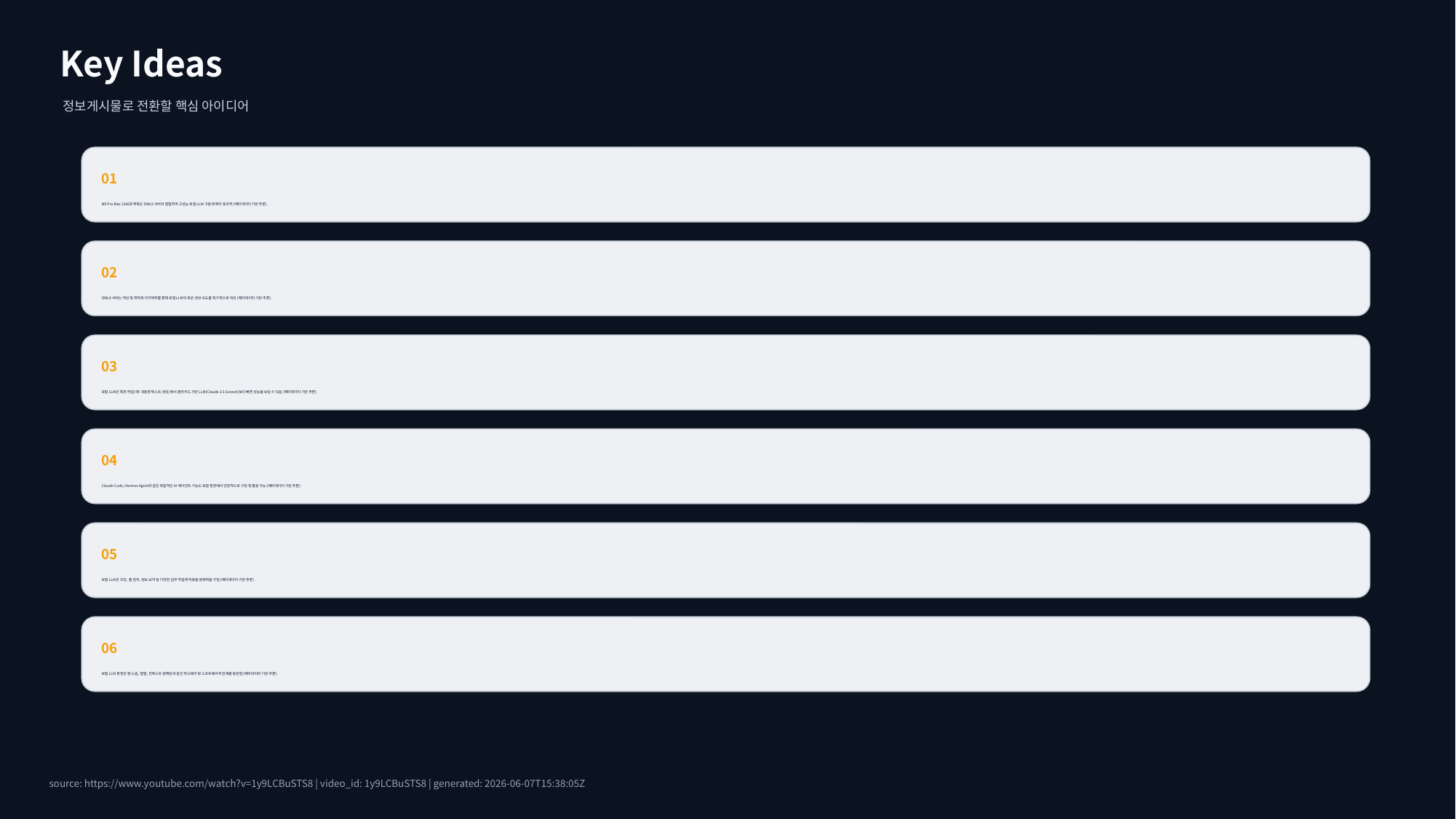

Key Ideas
정보게시물로 전환할 핵심 아이디어

01
M5 Pro Max 128GB 맥북은 OMLX 서버와 결합하여 고성능 로컬 LLM 구동에 매우 효과적 (메타데이터 기반 추론).

02
OMLX 서버는 캐싱 및 최적화 아키텍처를 통해 로컬 LLM의 토큰 생성 속도를 획기적으로 개선 (메타데이터 기반 추론).

03
로컬 LLM은 특정 작업(예: 대용량 텍스트 생성)에서 클라우드 기반 LLM(Claude 3.5 Sonnet)보다 빠른 성능을 보일 수 있음 (메타데이터 기반 추론).

04
Claude Code, Hermes Agent와 같은 복합적인 AI 에이전트 기능도 로컬 환경에서 안정적으로 구현 및 활용 가능 (메타데이터 기반 추론).

05
로컬 LLM은 코딩, 웹 검색, 정보 요약 등 다양한 실무 작업에 적용될 잠재력을 가짐 (메타데이터 기반 추론).

06
로컬 LLM 환경은 팬 소음, 발열, 컨텍스트 컴팩팅과 같은 하드웨어 및 소프트웨어적 한계를 동반함 (메타데이터 기반 추론).
source: https://www.youtube.com/watch?v=1y9LCBuSTS8 | video_id: 1y9LCBuSTS8 | generated: 2026-06-07T15:38:05Z